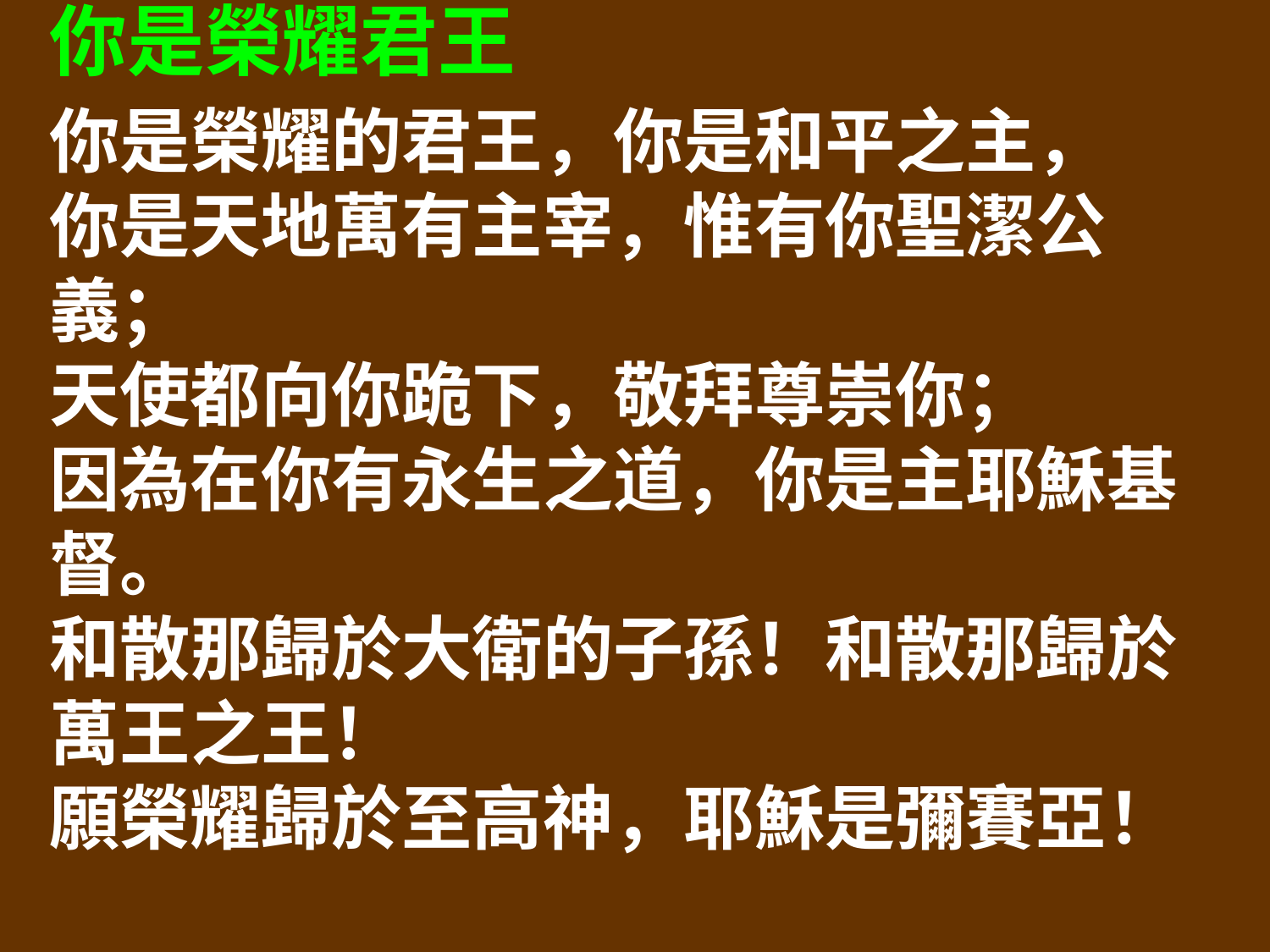

你是榮耀君王
你是榮耀的君王，你是和平之主，
你是天地萬有主宰，惟有你聖潔公義；
天使都向你跪下，敬拜尊崇你；
因為在你有永生之道，你是主耶穌基督。
和散那歸於大衛的子孫！和散那歸於萬王之王！
願榮耀歸於至高神，耶穌是彌賽亞！